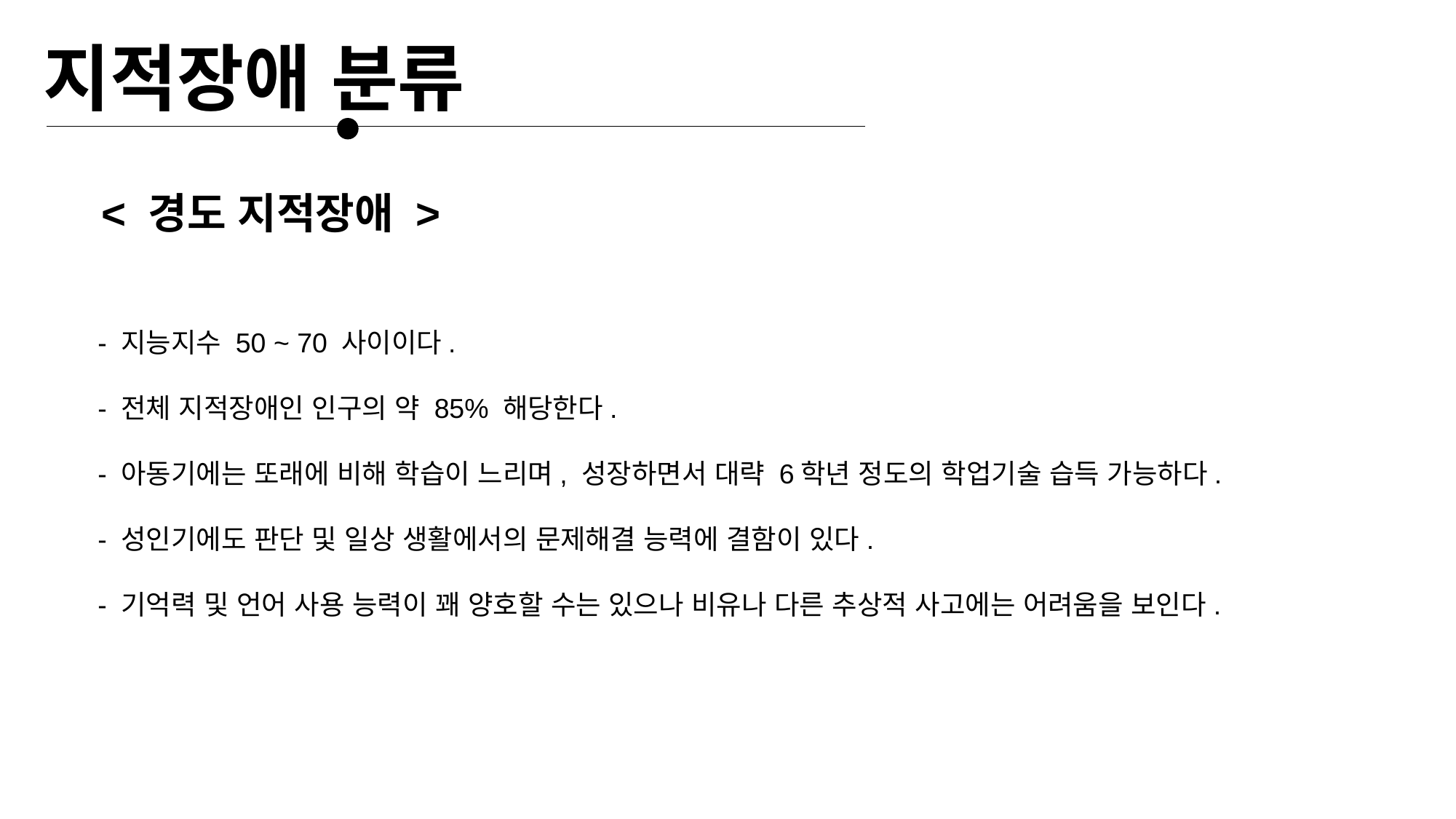

지적장애 분류

< 경도 지적장애 >
- 지능지수 50 ~ 70 사이이다.
- 전체 지적장애인 인구의 약 85% 해당한다.
- 아동기에는 또래에 비해 학습이 느리며, 성장하면서 대략 6학년 정도의 학업기술 습득 가능하다.
- 성인기에도 판단 및 일상 생활에서의 문제해결 능력에 결함이 있다.
- 기억력 및 언어 사용 능력이 꽤 양호할 수는 있으나 비유나 다른 추상적 사고에는 어려움을 보인다.